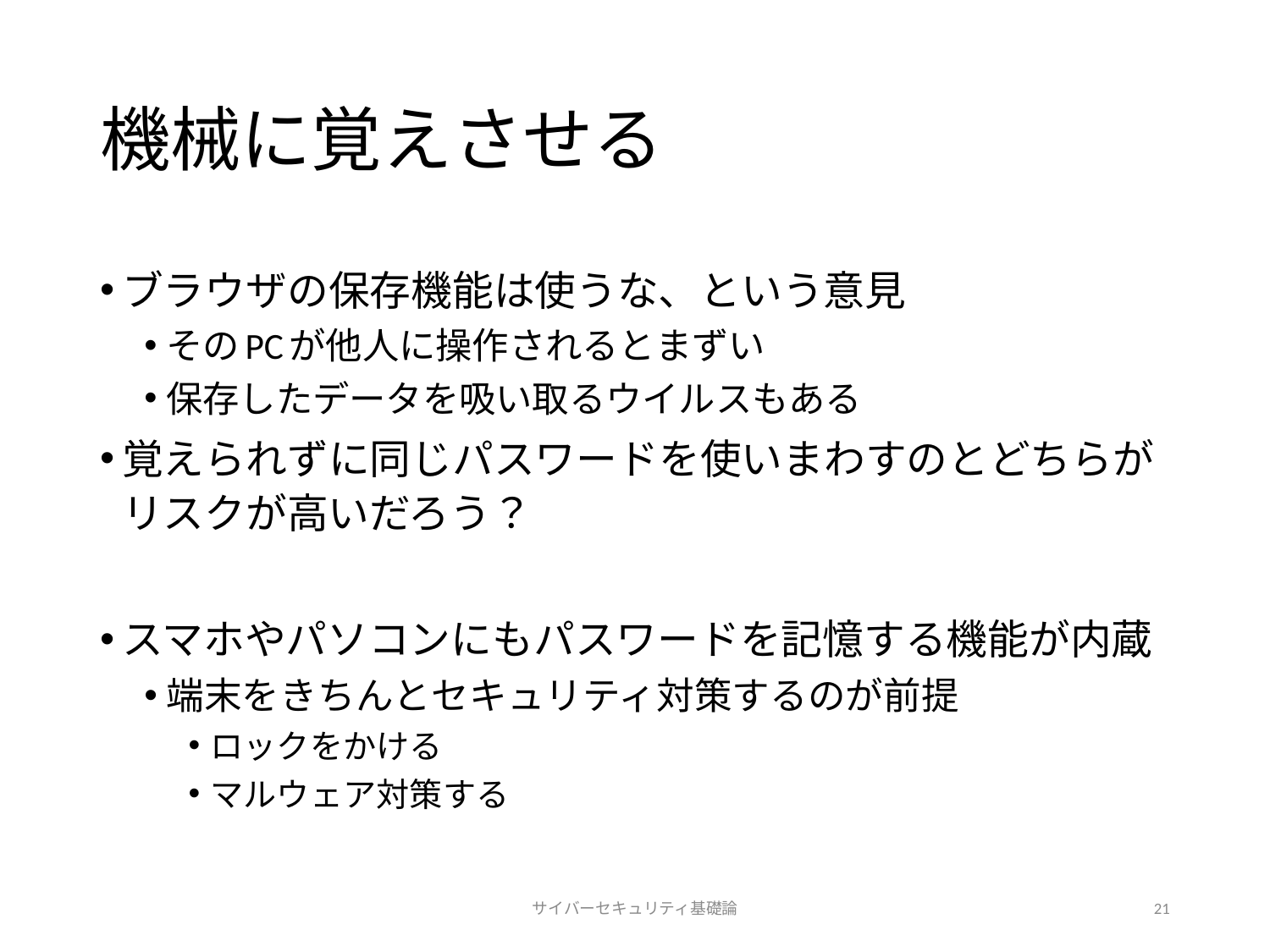

# 機械に覚えさせる
ブラウザの保存機能は使うな、という意見
そのPCが他人に操作されるとまずい
保存したデータを吸い取るウイルスもある
覚えられずに同じパスワードを使いまわすのとどちらがリスクが高いだろう？

スマホやパソコンにもパスワードを記憶する機能が内蔵
端末をきちんとセキュリティ対策するのが前提
ロックをかける
マルウェア対策する
サイバーセキュリティ基礎論
21